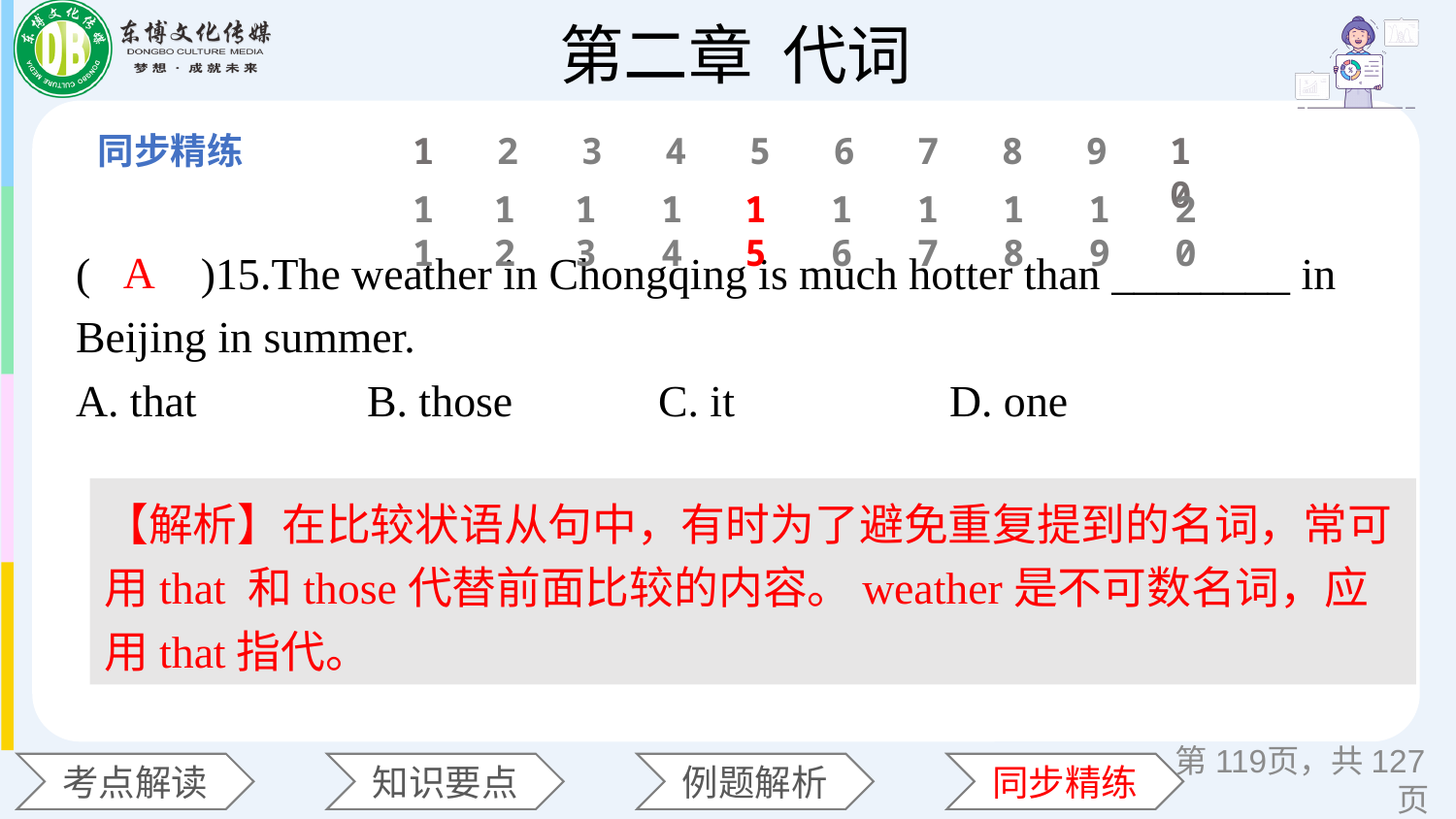

1
2
3
4
5
6
7
8
9
10
11
12
13
14
15
16
17
18
19
20
(　　)15.The weather in Chongqing is much hotter than ________ in Beijing in summer.
A. that    	B. those    	C. it    		D. one
A
【解析】在比较状语从句中，有时为了避免重复提到的名词，常可用that 和those代替前面比较的内容。weather是不可数名词，应用that指代。
第119页，共127页